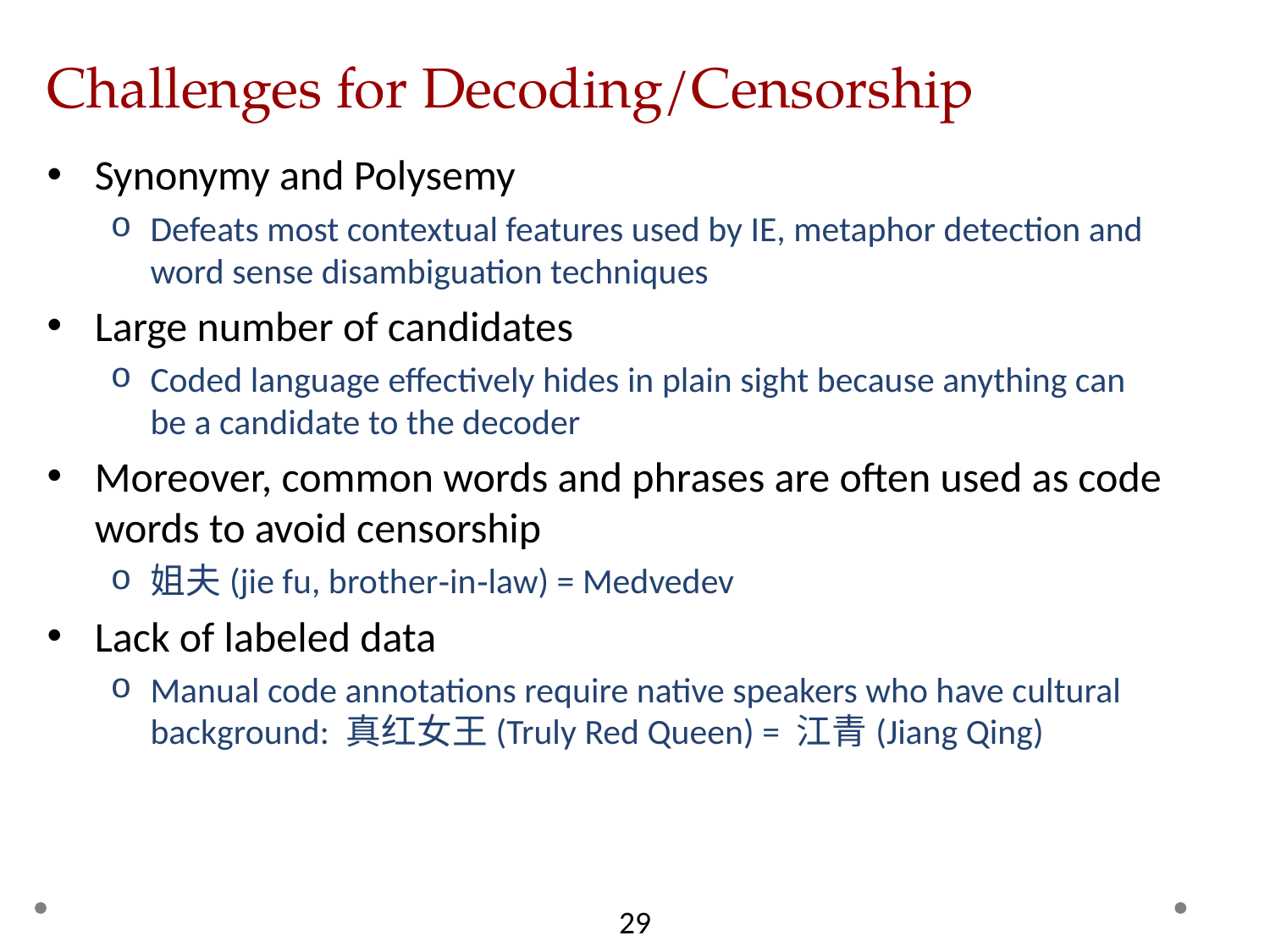

# Challenges for Decoding/Censorship
Synonymy and Polysemy
Defeats most contextual features used by IE, metaphor detection and word sense disambiguation techniques
Large number of candidates
Coded language effectively hides in plain sight because anything can be a candidate to the decoder
Moreover, common words and phrases are often used as code words to avoid censorship
姐夫(jie fu, brother‐in‐law) = Medvedev
Lack of labeled data
Manual code annotations require native speakers who have cultural background: 真红女王(Truly Red Queen) = 江青(Jiang Qing)
29